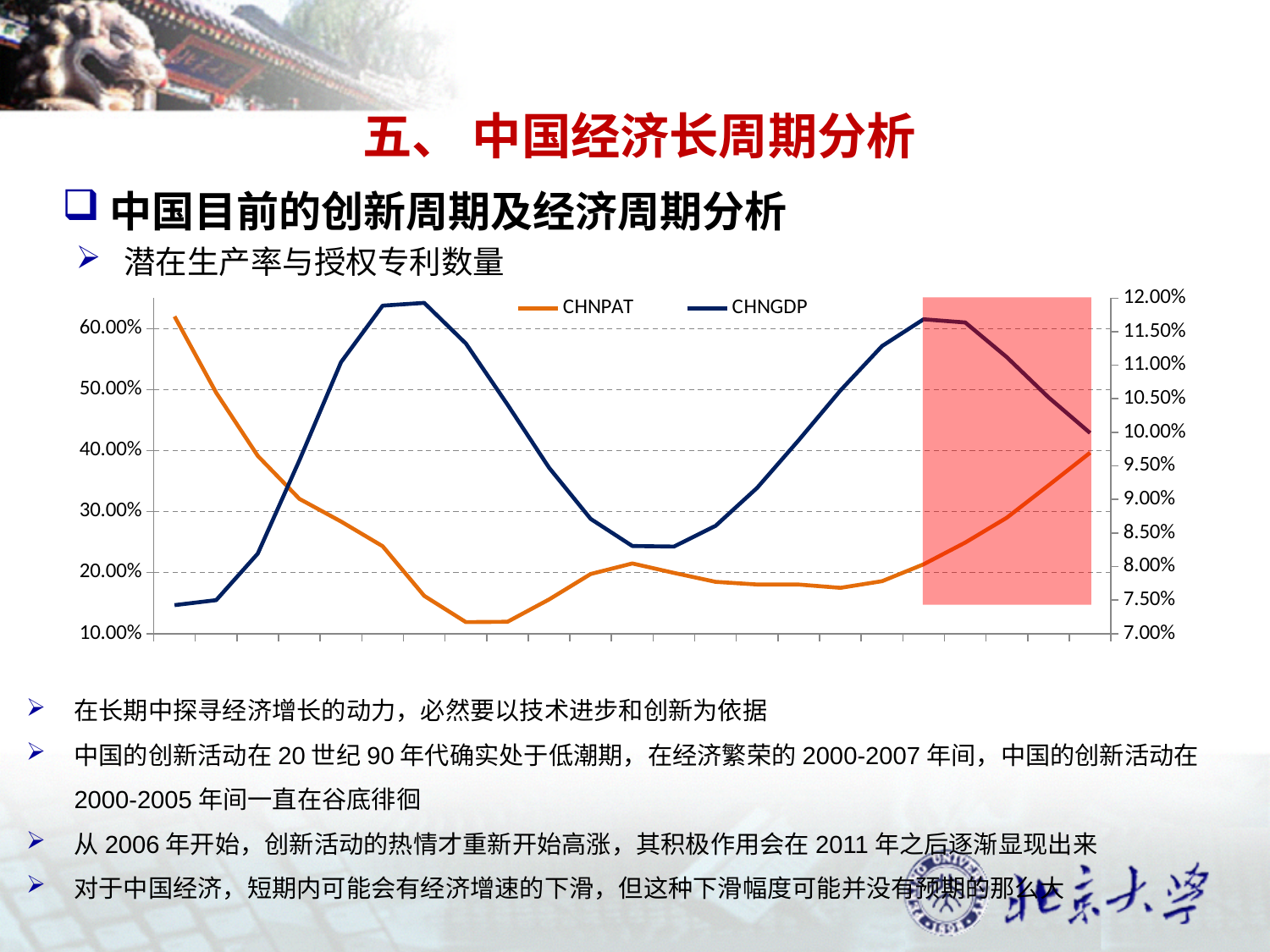

五、 中国经济长周期分析
中国目前的创新周期及经济周期分析
潜在生产率与授权专利数量

### Chart

| Category |  |  |
|---|---|---|
| 1988 | 0.619896353271795 | 0.07424282624400011 |
| 1989 | 0.494835253371583 | 0.0749871305037631 |
| 1990 | 0.39123073694789795 | 0.08193258256448627 |
| 1991 | 0.3208057469377845 | 0.09584238934652695 |
| 1992 | 0.283726308366639 | 0.110450544559925 |
| 1993 | 0.243229526749825 | 0.118876259619278 |
| 1994 | 0.16179629826402844 | 0.11928665880959102 |
| 1995 | 0.11883079480596698 | 0.11322866487679002 |
| 1996 | 0.11936978055011722 | 0.104123335157261 |
| 1997 | 0.15599709250200228 | 0.0947151406071076 |
| 1998 | 0.1977174027791095 | 0.08708881855726937 |
| 1999 | 0.214975848698629 | 0.08305468384154976 |
| 2000 | 0.199542783133087 | 0.0829688403245882 |
| 2001 | 0.18479242316322553 | 0.08605864245637725 |
| 2002 | 0.18049214056848858 | 0.0917164302349745 |
| 2003 | 0.18044251942221146 | 0.09884516086541777 |
| 2004 | 0.17500540130677086 | 0.10623316271514822 |
| 2005 | 0.185831824696988 | 0.112853538413141 |
| 2006 | 0.213611963858605 | 0.116842084553947 |
| 2007 | 0.2493029011058414 | 0.116358031586014 |
| 2008 | 0.290003804535541 | 0.11118587642916 |
| 2009 | 0.3430053780676155 | 0.10521283094944002 |
| 2010 | 0.3965577168962825 | 0.0998963667842432 |
在长期中探寻经济增长的动力，必然要以技术进步和创新为依据
中国的创新活动在20世纪90年代确实处于低潮期，在经济繁荣的2000-2007年间，中国的创新活动在2000-2005年间一直在谷底徘徊
从2006年开始，创新活动的热情才重新开始高涨，其积极作用会在2011年之后逐渐显现出来
对于中国经济，短期内可能会有经济增速的下滑，但这种下滑幅度可能并没有预期的那么大